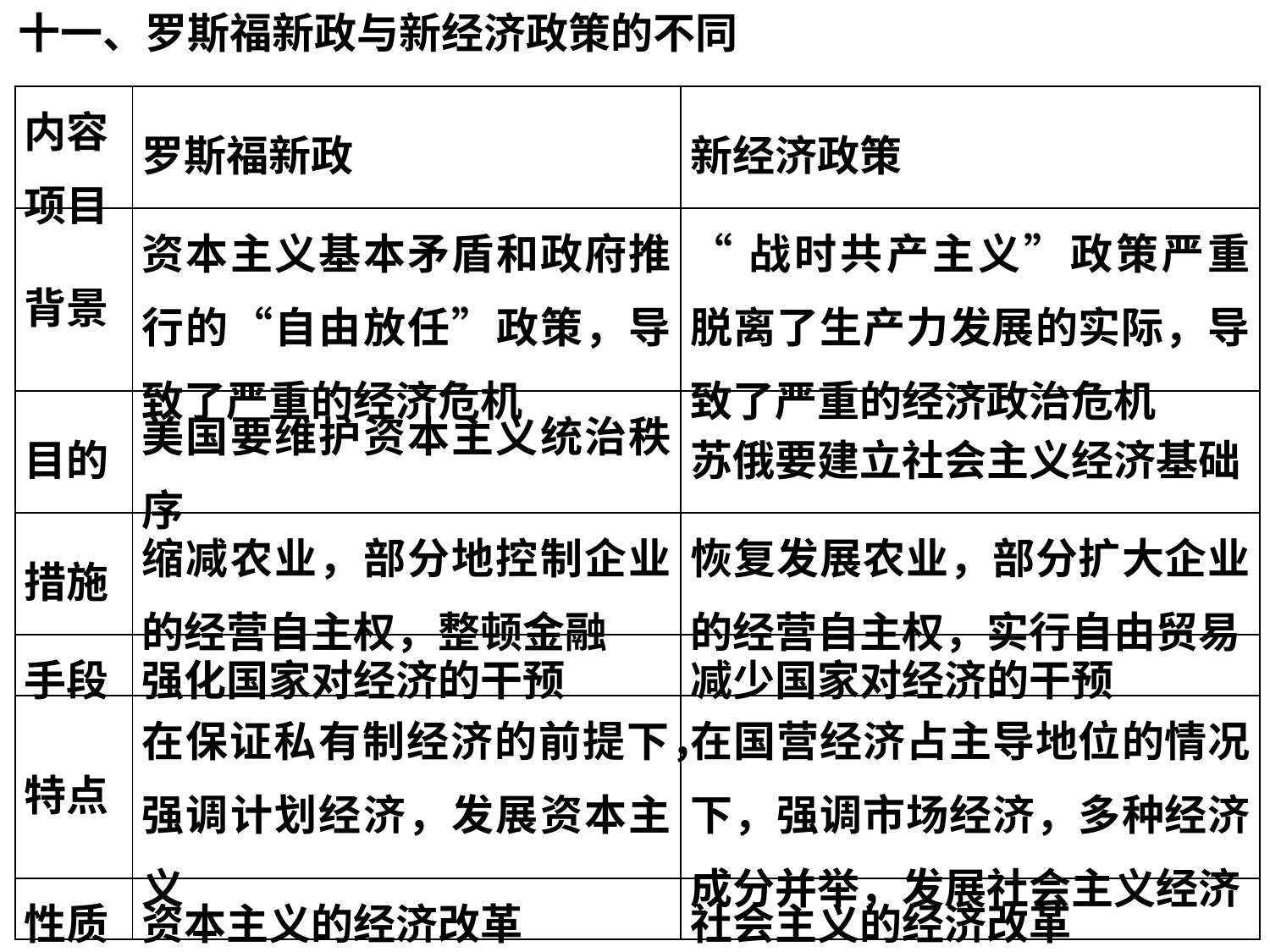

十一、罗斯福新政与新经济政策的不同
| 内容 项目 | 罗斯福新政 | 新经济政策 |
| --- | --- | --- |
| 背景 | 资本主义基本矛盾和政府推行的“自由放任”政策，导致了严重的经济危机 | “战时共产主义”政策严重脱离了生产力发展的实际，导致了严重的经济政治危机 |
| 目的 | 美国要维护资本主义统治秩序 | 苏俄要建立社会主义经济基础 |
| 措施 | 缩减农业，部分地控制企业的经营自主权，整顿金融 | 恢复发展农业，部分扩大企业的经营自主权，实行自由贸易 |
| 手段 | 强化国家对经济的干预 | 减少国家对经济的干预 |
| 特点 | 在保证私有制经济的前提下，强调计划经济，发展资本主义 | 在国营经济占主导地位的情况下，强调市场经济，多种经济成分并举，发展社会主义经济 |
| 性质 | 资本主义的经济改革 | 社会主义的经济改革 |